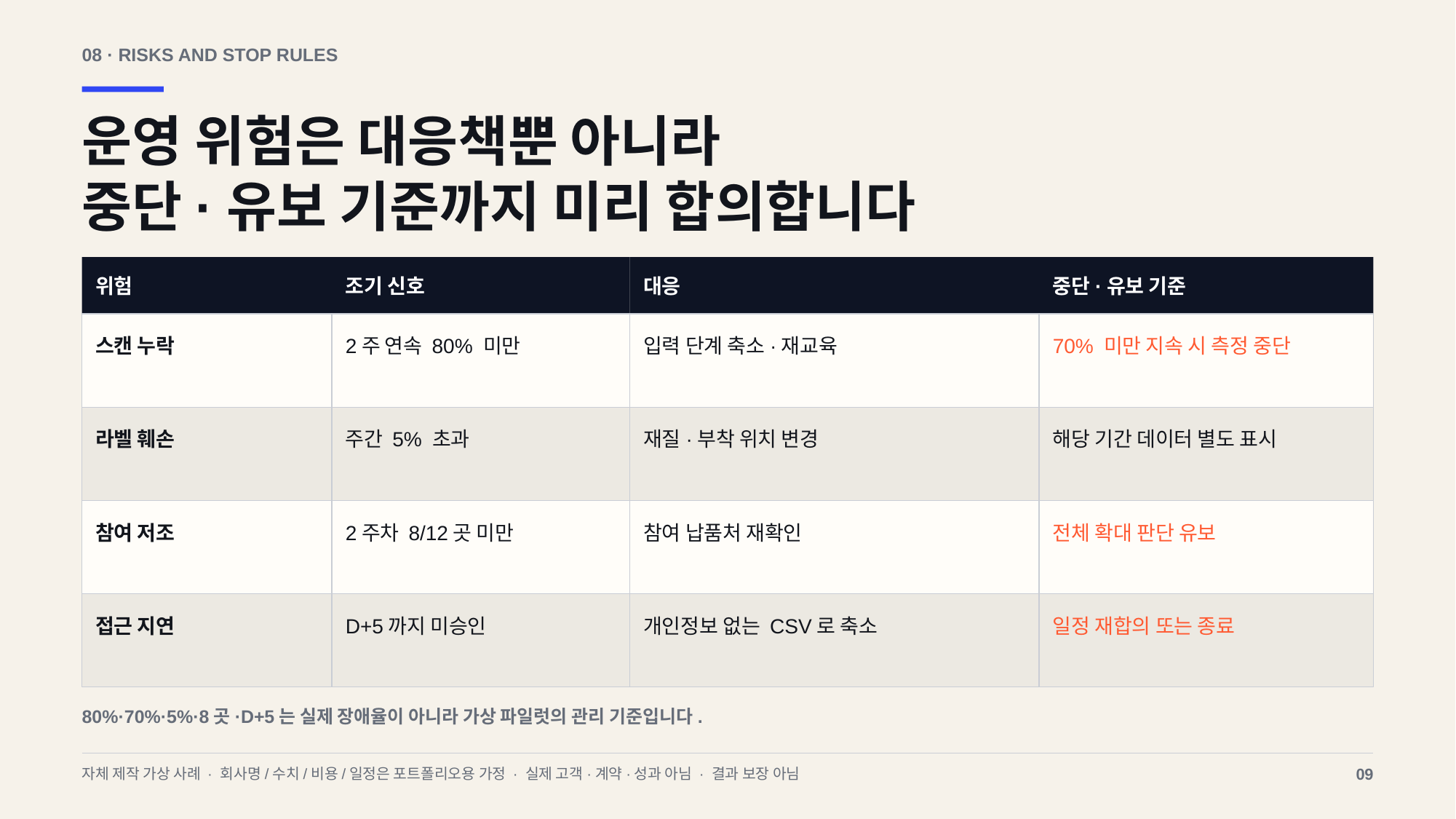

08 · RISKS AND STOP RULES

운영 위험은 대응책뿐 아니라
중단·유보 기준까지 미리 합의합니다

위험
조기 신호
대응
중단·유보 기준

스캔 누락
2주 연속 80% 미만
입력 단계 축소·재교육
70% 미만 지속 시 측정 중단

라벨 훼손
주간 5% 초과
재질·부착 위치 변경
해당 기간 데이터 별도 표시

참여 저조
2주차 8/12곳 미만
참여 납품처 재확인
전체 확대 판단 유보

접근 지연
D+5까지 미승인
개인정보 없는 CSV로 축소
일정 재합의 또는 종료
80%·70%·5%·8곳·D+5는 실제 장애율이 아니라 가상 파일럿의 관리 기준입니다.
자체 제작 가상 사례 · 회사명/수치/비용/일정은 포트폴리오용 가정 · 실제 고객·계약·성과 아님 · 결과 보장 아님
09